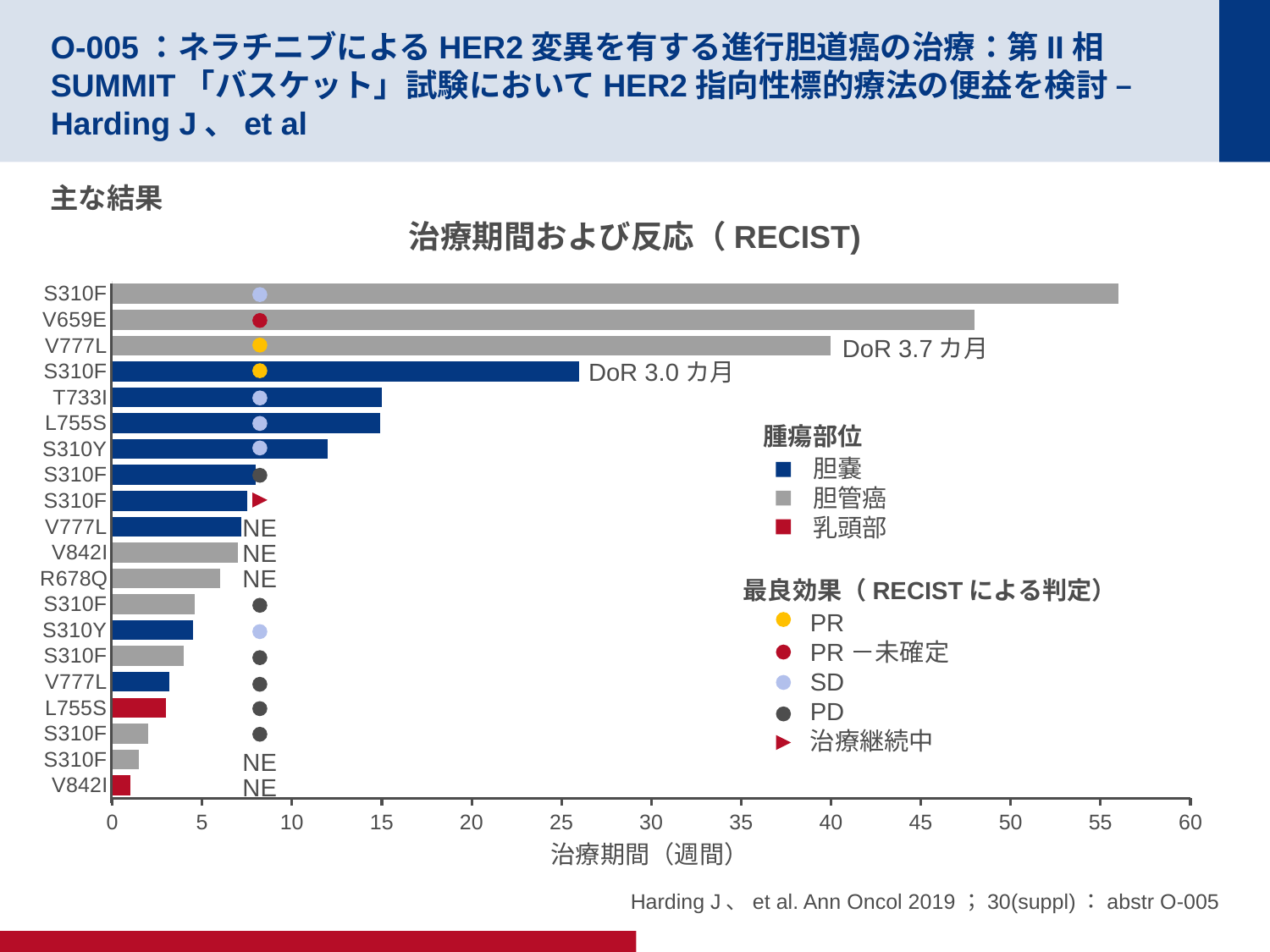

# O-005：ネラチニブによるHER2変異を有する進行胆道癌の治療：第II相SUMMIT「バスケット」試験においてHER2指向性標的療法の便益を検討 – Harding J、et al
主な結果

治療期間および反応（RECIST)

### Chart

| Category | Series 1 |
|---|---|
| V842I | 1.0 |
| S310F | 1.5 |
| S310F | 2.0 |
| L755S | 3.0 |
| V777L | 3.2 |
| S310F | 4.0 |
| S310Y | 4.5 |
| S310F | 4.6 |
| R678Q | 6.0 |
| V842I | 7.0 |
| V777L | 7.2 |
| S310F | 7.5 |
| S310F | 8.0 |
| S310Y | 12.0 |
| L755S | 14.9 |
| T733I | 15.0 |
| S310F | 26.0 |
| V777L | 40.0 |
| V659E | 48.0 |
| S310F | 56.0 |

DoR 3.7カ月

DoR 3.0カ月

腫瘍部位
胆嚢
胆管癌
乳頭部

最良効果（RECISTによる判定）
PR
PR－未確定
SD
PD
治療継続中

NE
NE
NE

NE
NE
治療期間（週間）
Harding J、et al. Ann Oncol 2019；30(suppl)：abstr O-005